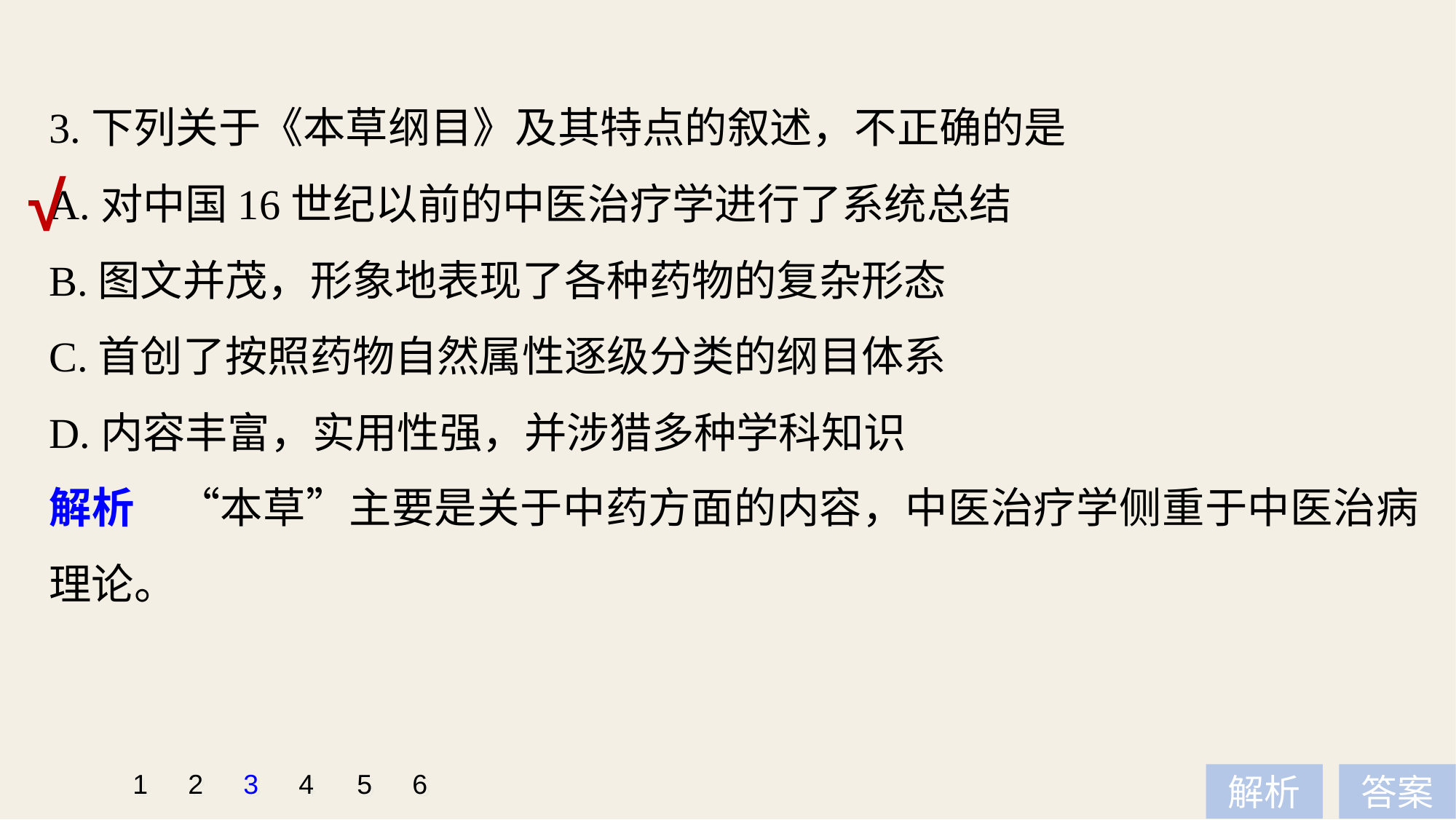

3.下列关于《本草纲目》及其特点的叙述，不正确的是
A.对中国16世纪以前的中医治疗学进行了系统总结
B.图文并茂，形象地表现了各种药物的复杂形态
C.首创了按照药物自然属性逐级分类的纲目体系
D.内容丰富，实用性强，并涉猎多种学科知识
√
解析　“本草”主要是关于中药方面的内容，中医治疗学侧重于中医治病理论。
1
2
3
4
5
6
解析
答案